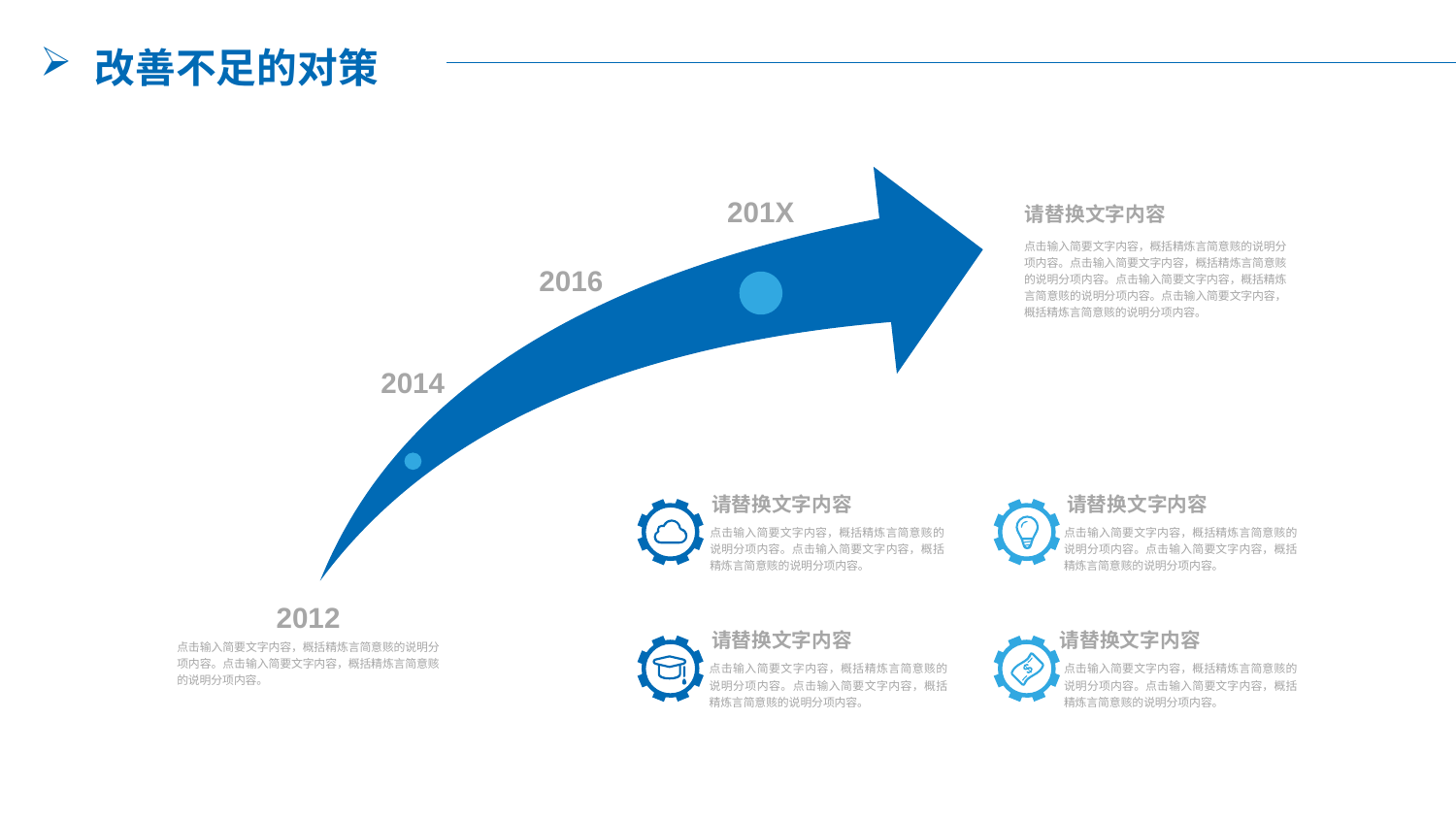

改善不足的对策

201X
请替换文字内容
点击输入简要文字内容，概括精炼言简意赅的说明分项内容。点击输入简要文字内容，概括精炼言简意赅的说明分项内容。点击输入简要文字内容，概括精炼言简意赅的说明分项内容。点击输入简要文字内容，概括精炼言简意赅的说明分项内容。
2016

2014

请替换文字内容
点击输入简要文字内容，概括精炼言简意赅的说明分项内容。点击输入简要文字内容，概括精炼言简意赅的说明分项内容。
请替换文字内容
点击输入简要文字内容，概括精炼言简意赅的说明分项内容。点击输入简要文字内容，概括精炼言简意赅的说明分项内容。

2012
请替换文字内容
点击输入简要文字内容，概括精炼言简意赅的说明分项内容。点击输入简要文字内容，概括精炼言简意赅的说明分项内容。
请替换文字内容
点击输入简要文字内容，概括精炼言简意赅的说明分项内容。点击输入简要文字内容，概括精炼言简意赅的说明分项内容。

点击输入简要文字内容，概括精炼言简意赅的说明分项内容。点击输入简要文字内容，概括精炼言简意赅的说明分项内容。